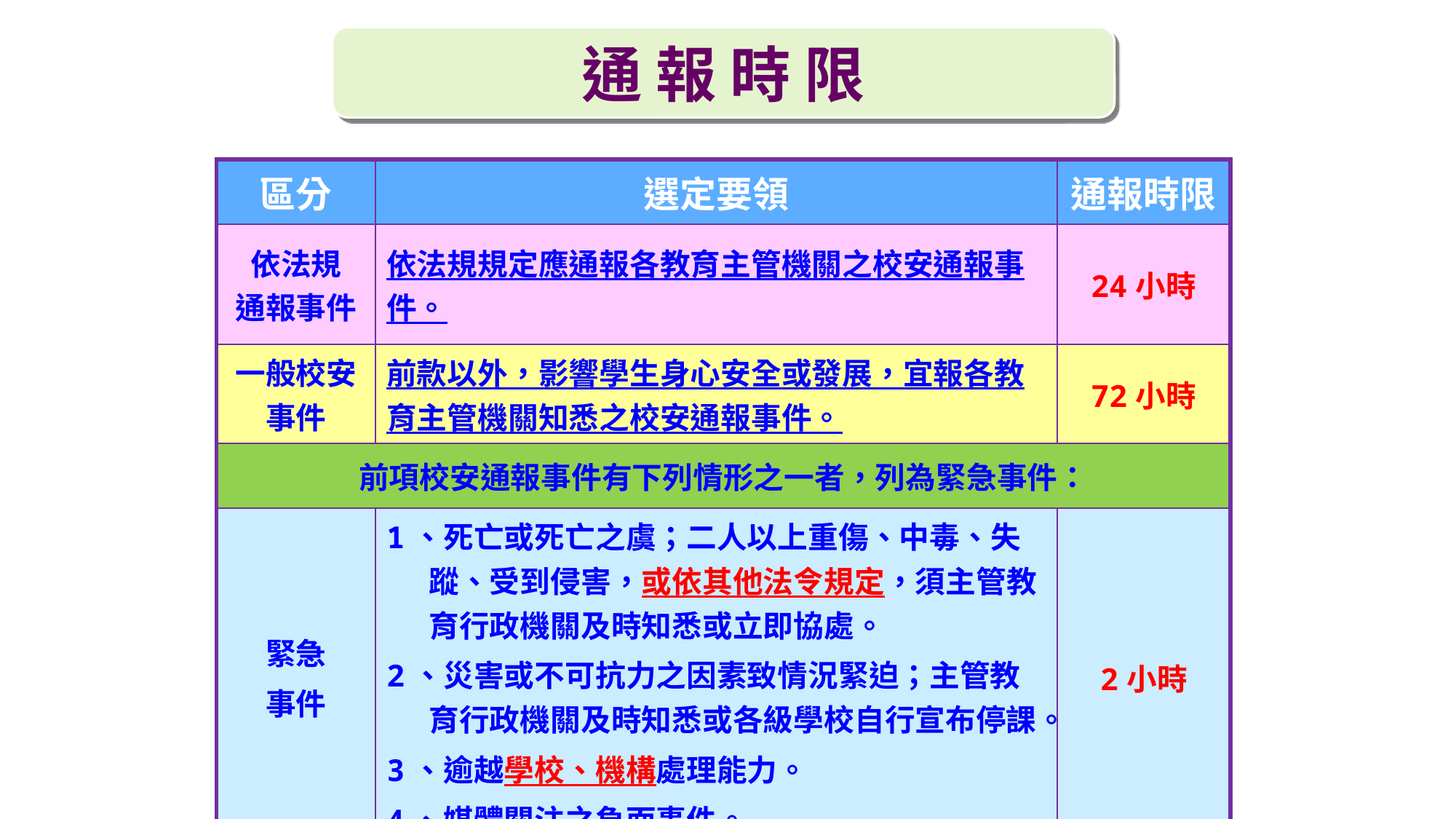

通 報 時 限

| 區分 | 選定要領 | 通報時限 |
| --- | --- | --- |
| 依法規 通報事件 | 依法規規定應通報各教育主管機關之校安通報事件。 | 24小時 |
| 一般校安事件 | 前款以外，影響學生身心安全或發展，宜報各教育主管機關知悉之校安通報事件。 | 72小時 |
| 前項校安通報事件有下列情形之一者，列為緊急事件： |  |  |
| 緊急 事件 | 1、死亡或死亡之虞；二人以上重傷、中毒、失蹤、受到侵害，或依其他法令規定，須主管教育行政機關及時知悉或立即協處。 2、災害或不可抗力之因素致情況緊迫；主管教育行政機關及時知悉或各級學校自行宣布停課。 3、逾越學校、機構處理能力。 4、媒體關注之負面事件。 | 2小時 |